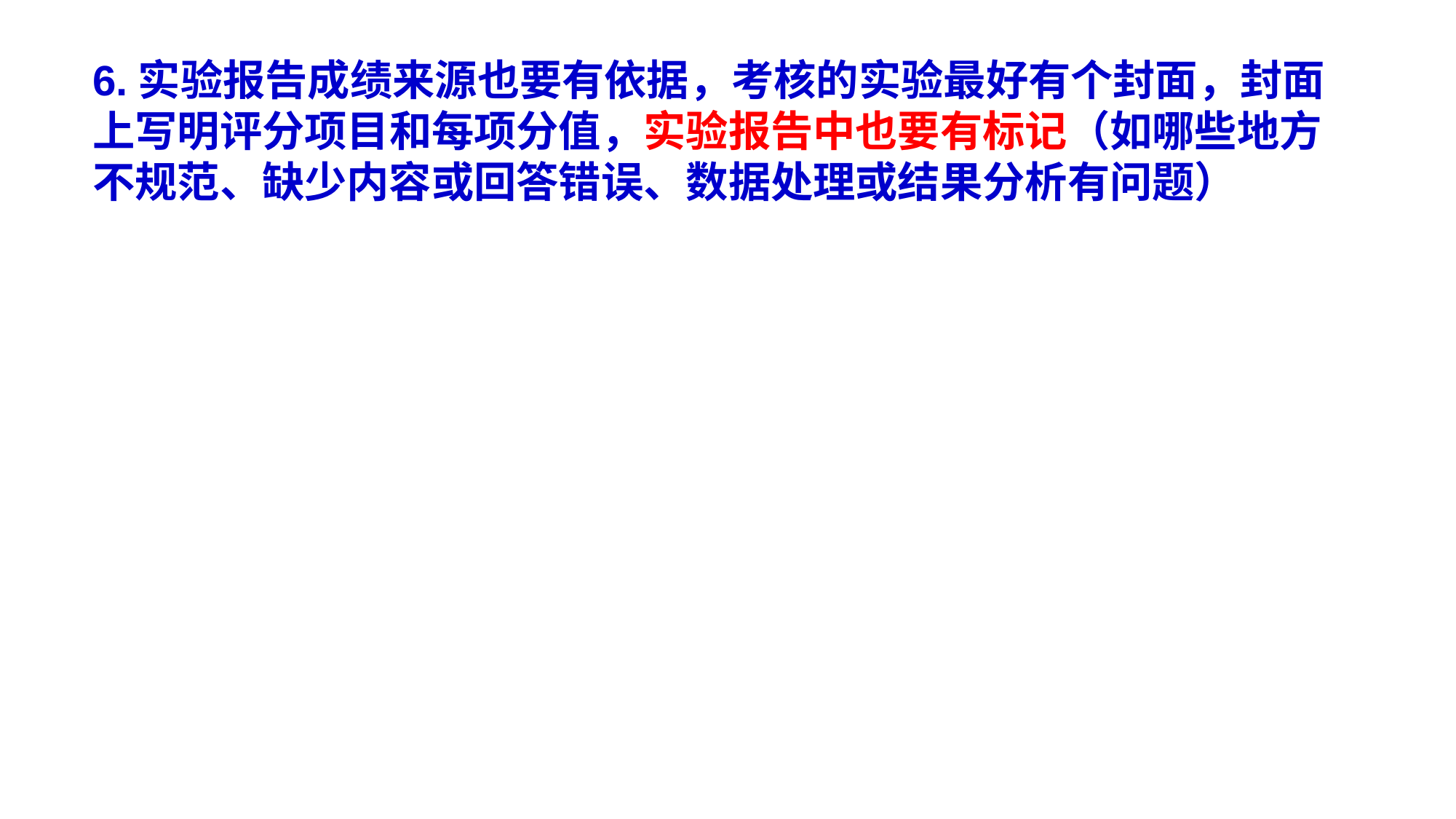

6.实验报告成绩来源也要有依据，考核的实验最好有个封面，封面上写明评分项目和每项分值，实验报告中也要有标记（如哪些地方不规范、缺少内容或回答错误、数据处理或结果分析有问题）